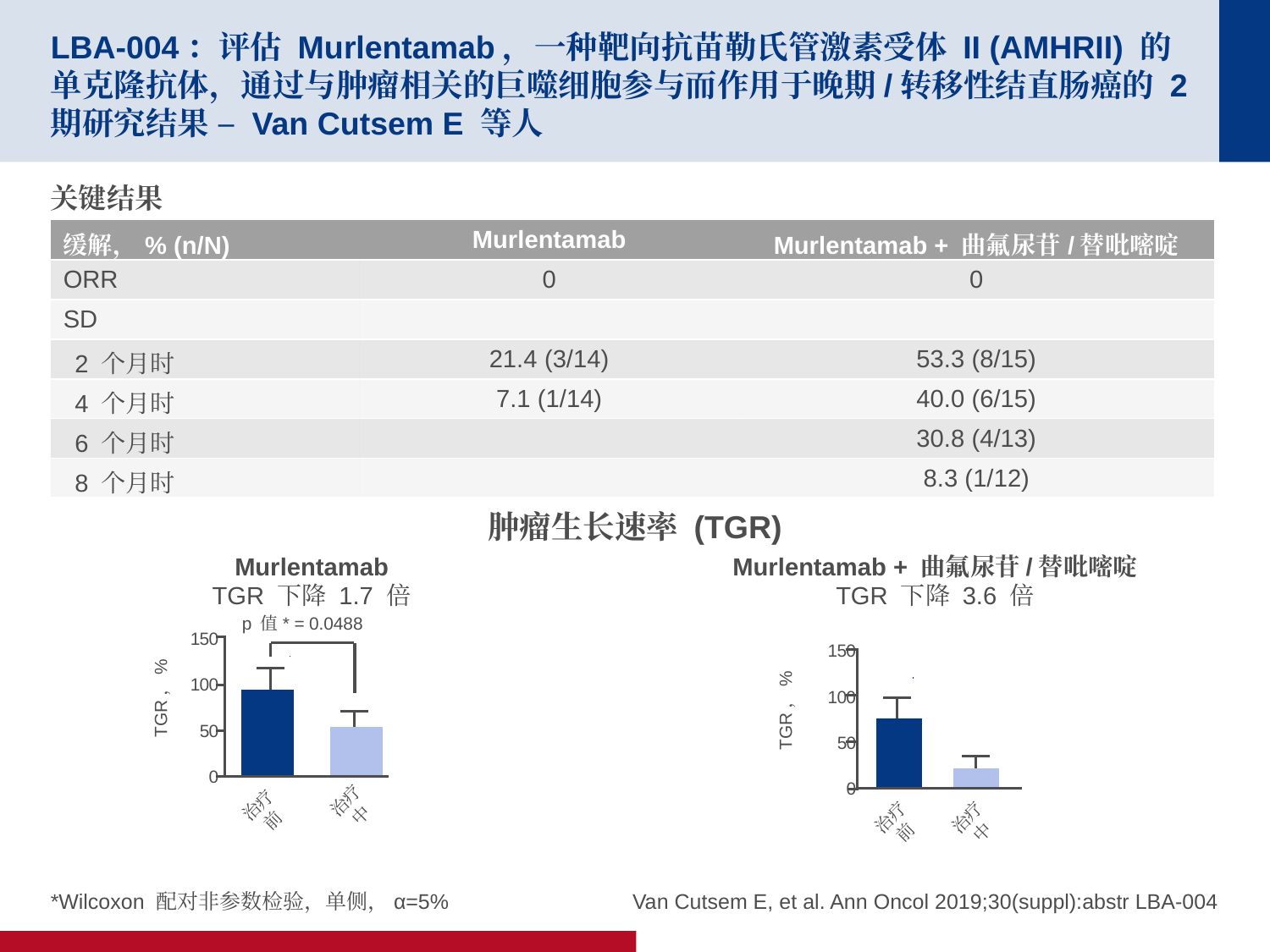

# LBA-004：评估 Murlentamab，一种靶向抗苗勒氏管激素受体 II (AMHRII) 的单克隆抗体，通过与肿瘤相关的巨噬细胞参与而作用于晚期/转移性结直肠癌的 2 期研究结果 – Van Cutsem E 等人
关键结果

| 缓解，% (n/N) | Murlentamab | Murlentamab + 曲氟尿苷/替吡嘧啶 |
| --- | --- | --- |
| ORR | 0 | 0 |
| SD |  |  |
| 2 个月时 | 21.4 (3/14) | 53.3 (8/15) |
| 4 个月时 | 7.1 (1/14) | 40.0 (6/15) |
| 6 个月时 |  | 30.8 (4/13) |
| 8 个月时 |  | 8.3 (1/12) |
肿瘤生长速率 (TGR)
Murlentamab
TGR 下降 1.7 倍
Murlentamab + 曲氟尿苷/替吡嘧啶
TGR 下降 3.6 倍
p 值* = 0.0488

### Chart

| Category | Column1 |
|---|---|
| Category 1 | 95.0 |
| Category 2 | 55.0 |
TGR，%
治疗
中
治疗
前

### Chart

| Category | Column1 |
|---|---|
| Category 1 | 77.0 |
| Category 2 | 22.0 |
TGR，%
治疗
前
治疗
中
*Wilcoxon 配对非参数检验，单侧，α=5%
Van Cutsem E, et al. Ann Oncol 2019;30(suppl):abstr LBA-004